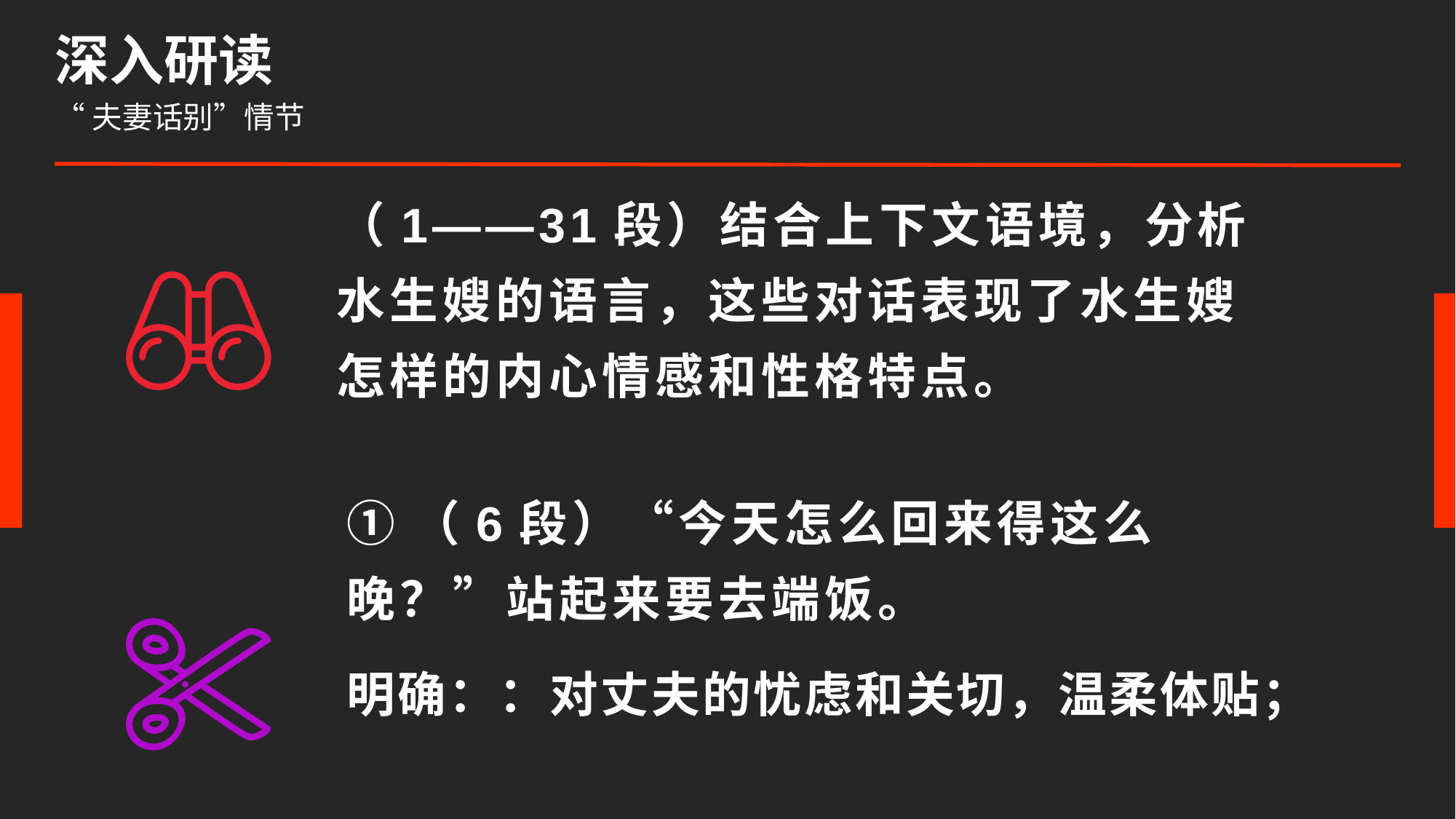

深入研读
“夫妻话别”情节

（1——31段）结合上下文语境，分析水生嫂的语言，这些对话表现了水生嫂怎样的内心情感和性格特点。

①（6段）“今天怎么回来得这么晚？”站起来要去端饭。

明确：：对丈夫的忧虑和关切，温柔体贴；